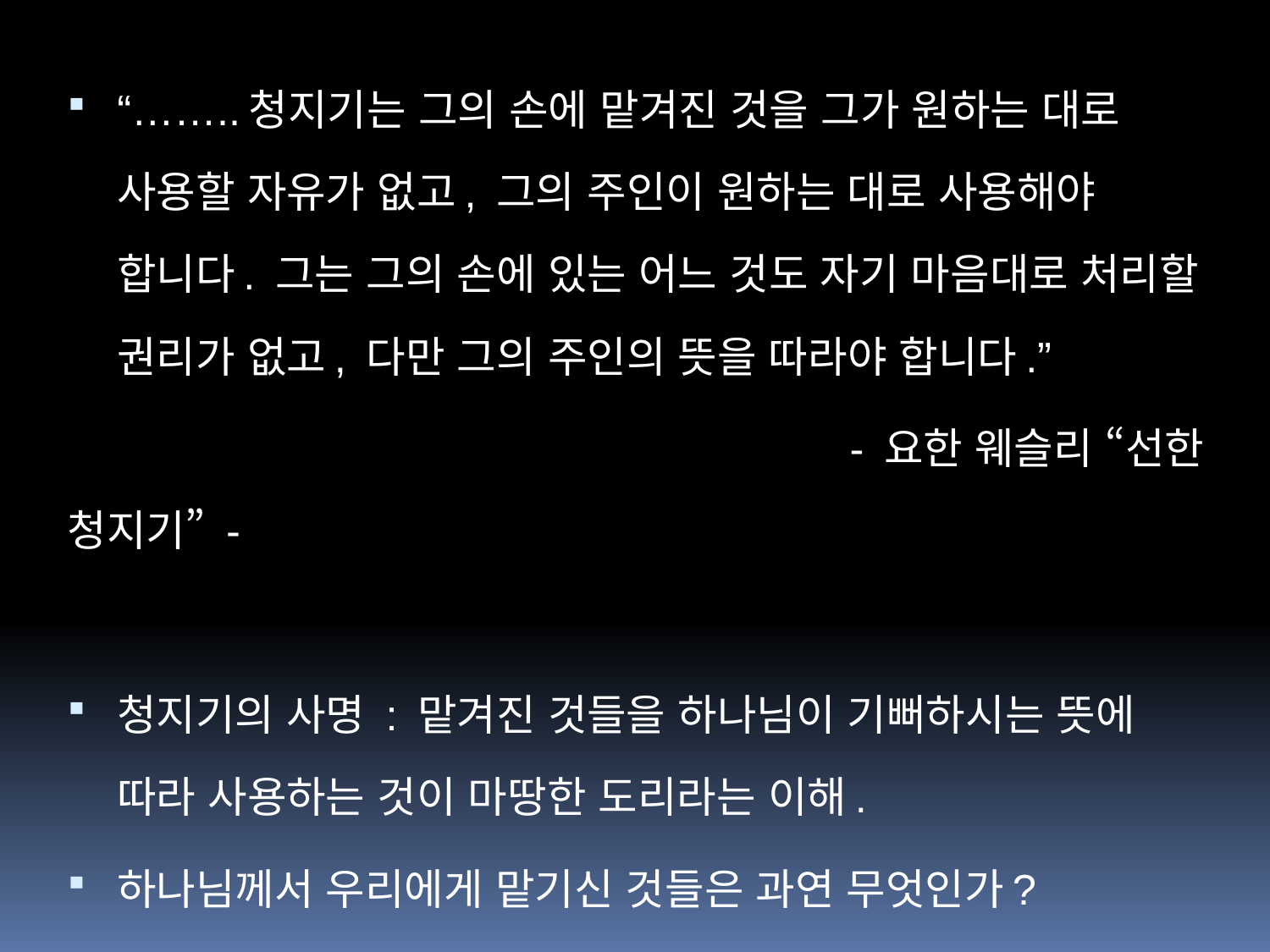

“……..청지기는 그의 손에 맡겨진 것을 그가 원하는 대로 사용할 자유가 없고, 그의 주인이 원하는 대로 사용해야 합니다. 그는 그의 손에 있는 어느 것도 자기 마음대로 처리할 권리가 없고, 다만 그의 주인의 뜻을 따라야 합니다.”
                                                                  - 요한 웨슬리 “선한 청지기” -

청지기의 사명 : 맡겨진 것들을 하나님이 기뻐하시는 뜻에 따라 사용하는 것이 마땅한 도리라는 이해.
하나님께서 우리에게 맡기신 것들은 과연 무엇인가?